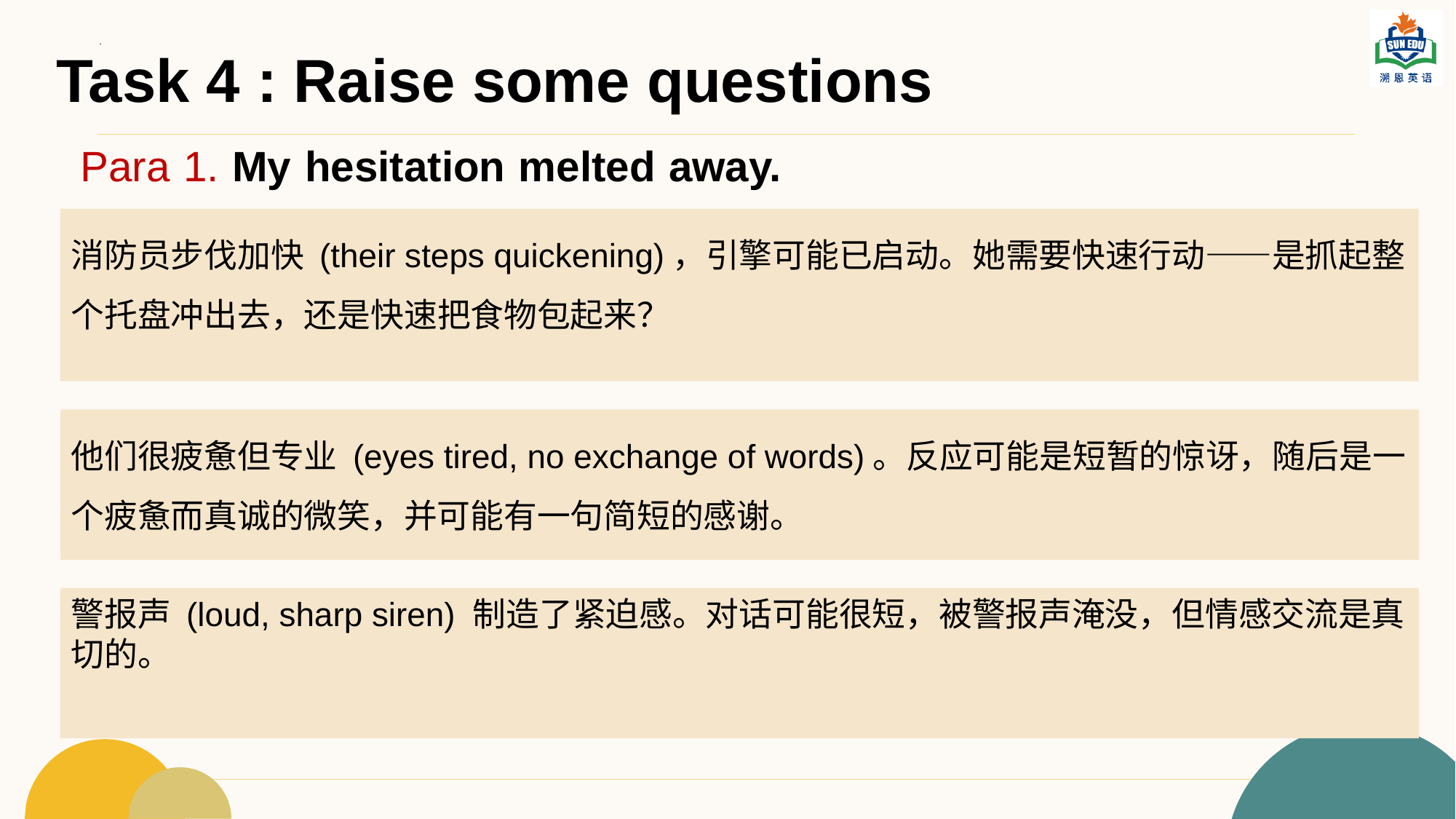

Task 4 : Raise some questions

Para 1. My hesitation melted away.
1. How does the protagonist catch up with the departing firefighters? What are her specific actions?
2. What are the specific reactions of the firefighters (facial expression, words, actions) when the protagonist offers them her lunch?
3. How is this exchange completed against the backdrop of the wailing siren?        What is the atmosphere like?
消防员步伐加快 (their steps quickening)，引擎可能已启动。她需要快速行动——是抓起整个托盘冲出去，还是快速把食物包起来？

他们很疲惫但专业 (eyes tired, no exchange of words)。反应可能是短暂的惊讶，随后是一个疲惫而真诚的微笑，并可能有一句简短的感谢。

警报声 (loud, sharp siren) 制造了紧迫感。对话可能很短，被警报声淹没，但情感交流是真切的。